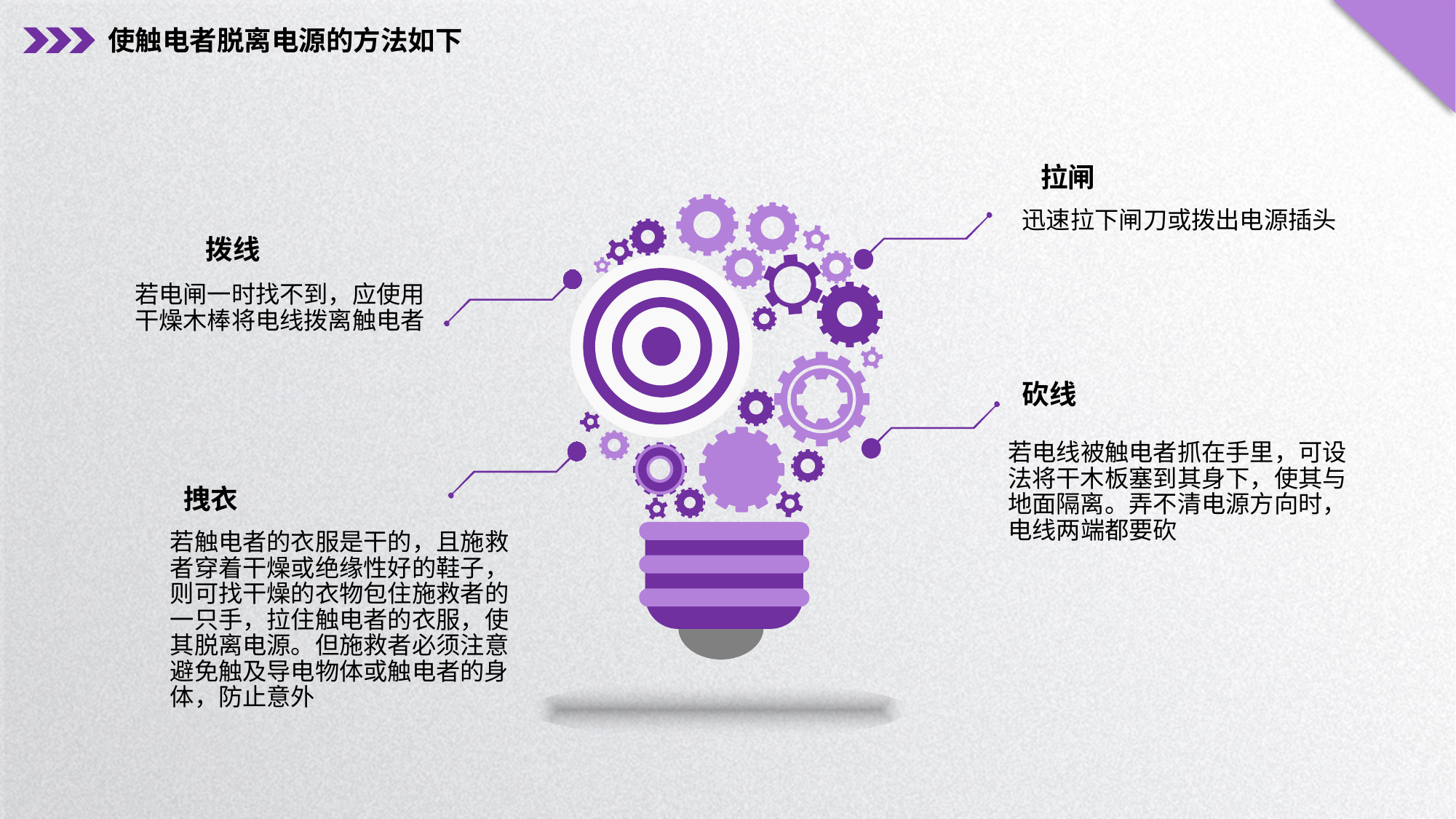

使触电者脱离电源的方法如下

拉闸

迅速拉下闸刀或拨出电源插头

拨线

若电闸一时找不到，应使用干燥木棒将电线拨离触电者

砍线

若电线被触电者抓在手里，可设法将干木板塞到其身下，使其与地面隔离。弄不清电源方向时，电线两端都要砍

拽衣

若触电者的衣服是干的，且施救者穿着干燥或绝缘性好的鞋子，则可找干燥的衣物包住施救者的一只手，拉住触电者的衣服，使其脱离电源。但施救者必须注意避免触及导电物体或触电者的身体，防止意外